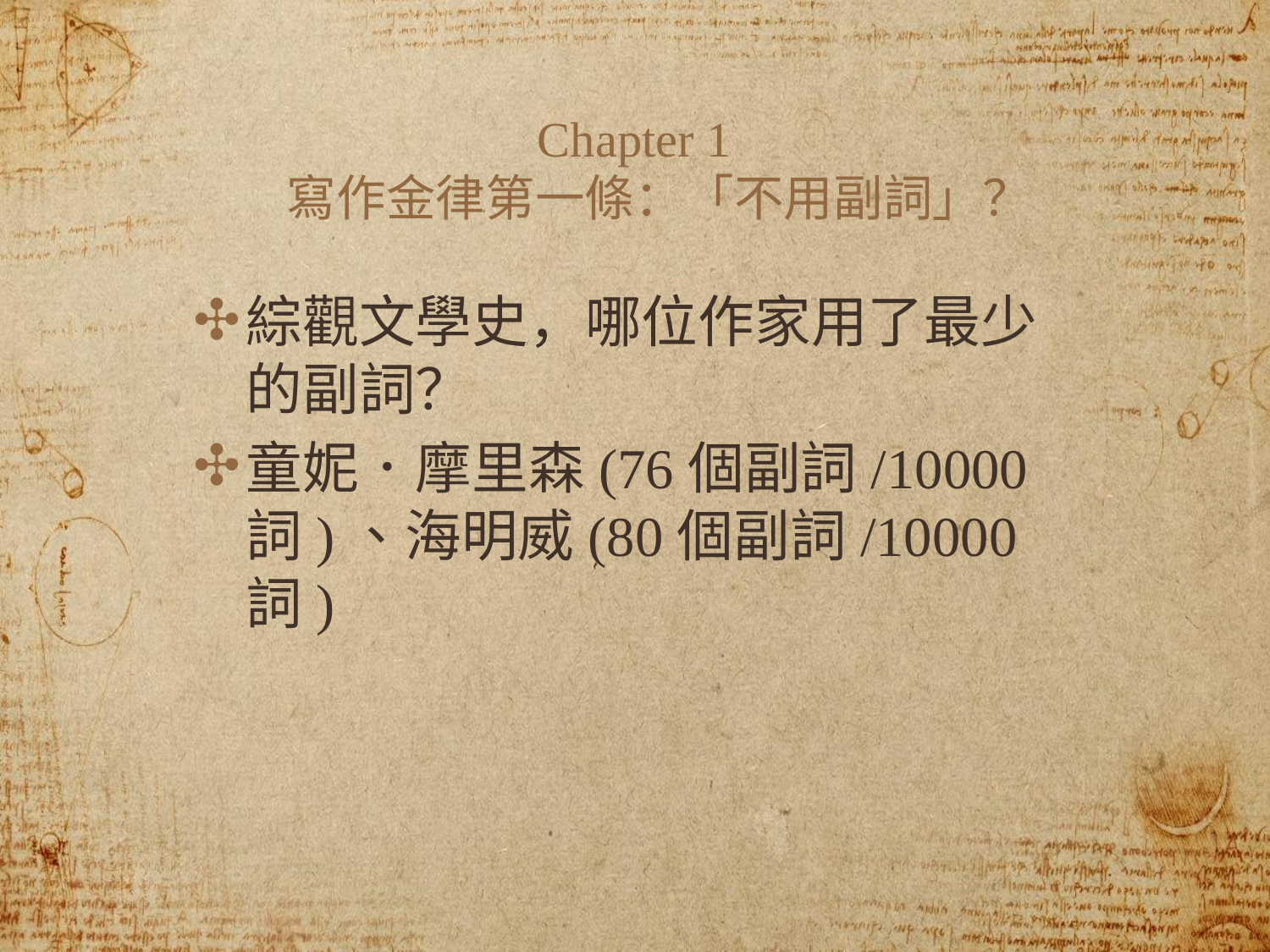

# Chapter 1
寫作金律第一條：「不用副詞」？
綜觀文學史，哪位作家用了最少的副詞？
童妮．摩里森(76個副詞/10000詞)、海明威(80個副詞/10000詞)